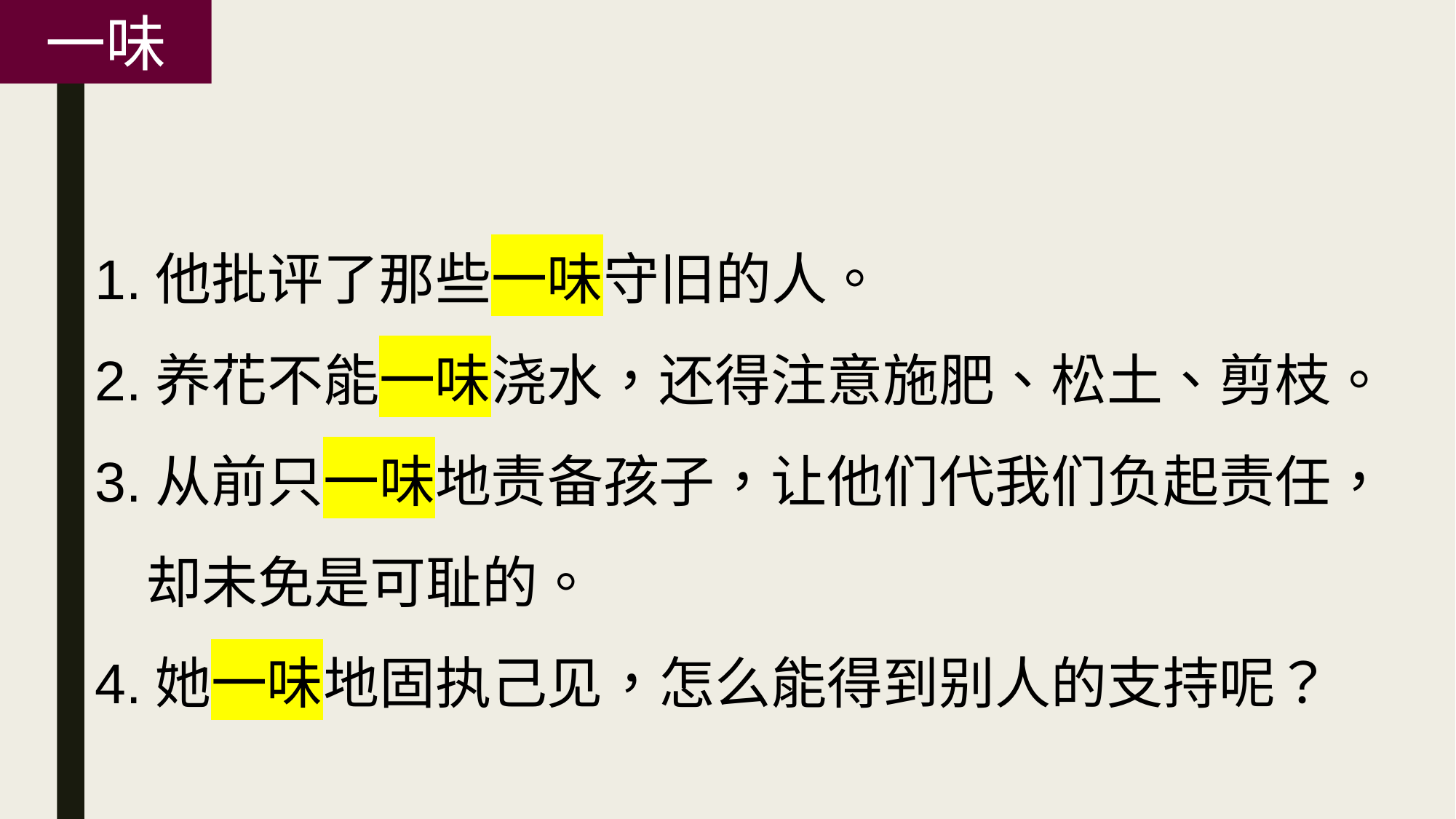

一味
1.他批评了那些一味守旧的人。
2.养花不能一味浇水，还得注意施肥、松土、剪枝。
3.从前只一味地责备孩子，让他们代我们负起责任，
   却未免是可耻的。
4.她一味地固执己见，怎么能得到别人的支持呢？